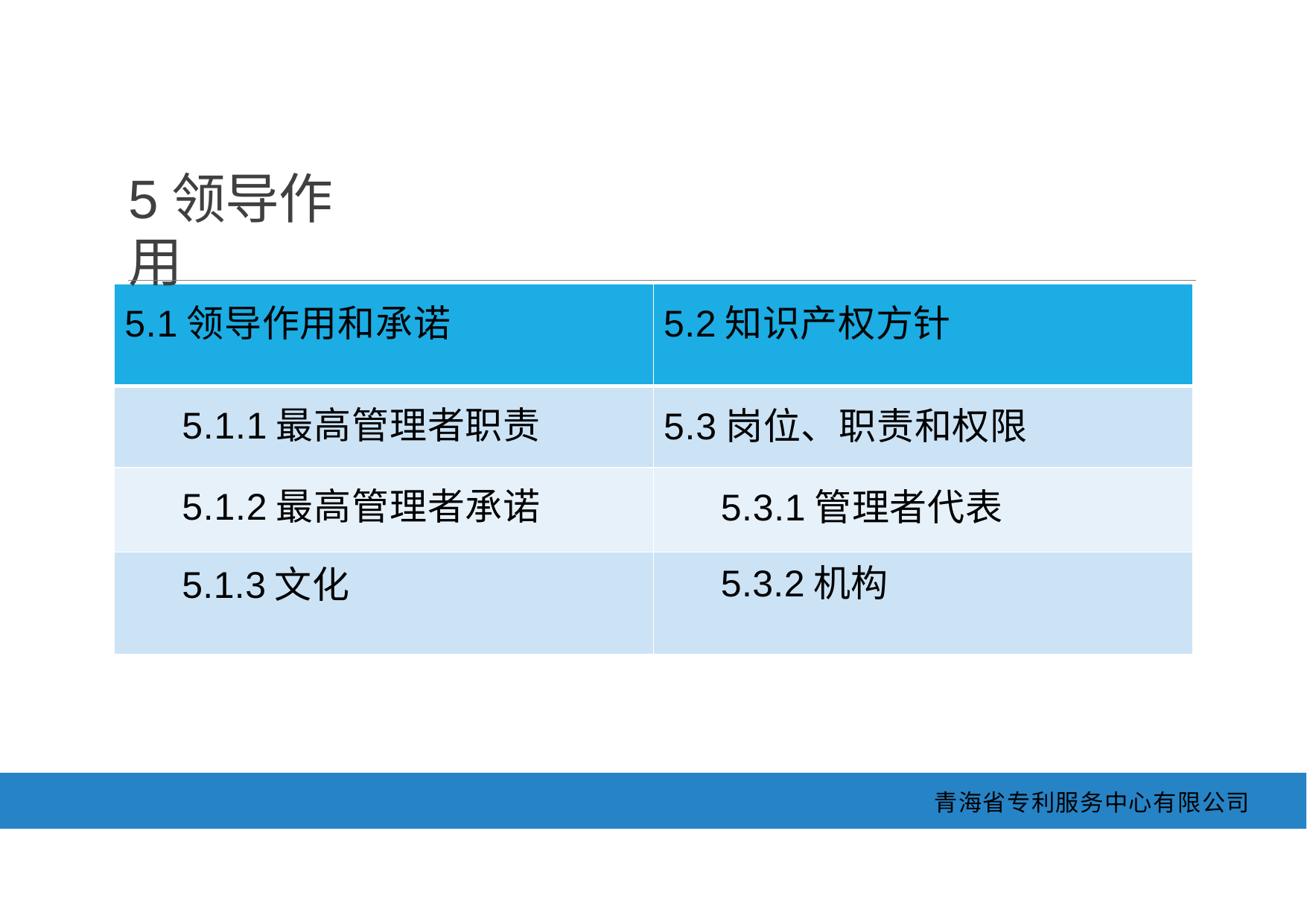

5领导作用

| 5.1领导作用和承诺 | 5.2知识产权方针 |
| --- | --- |
| 5.1.1最高管理者职责 | 5.3岗位、职责和权限 |
| 5.1.2最高管理者承诺 | 5.3.1管理者代表 |
| 5.1.3文化 | 5.3.2机构 |

青海省专利服务中心有限公司